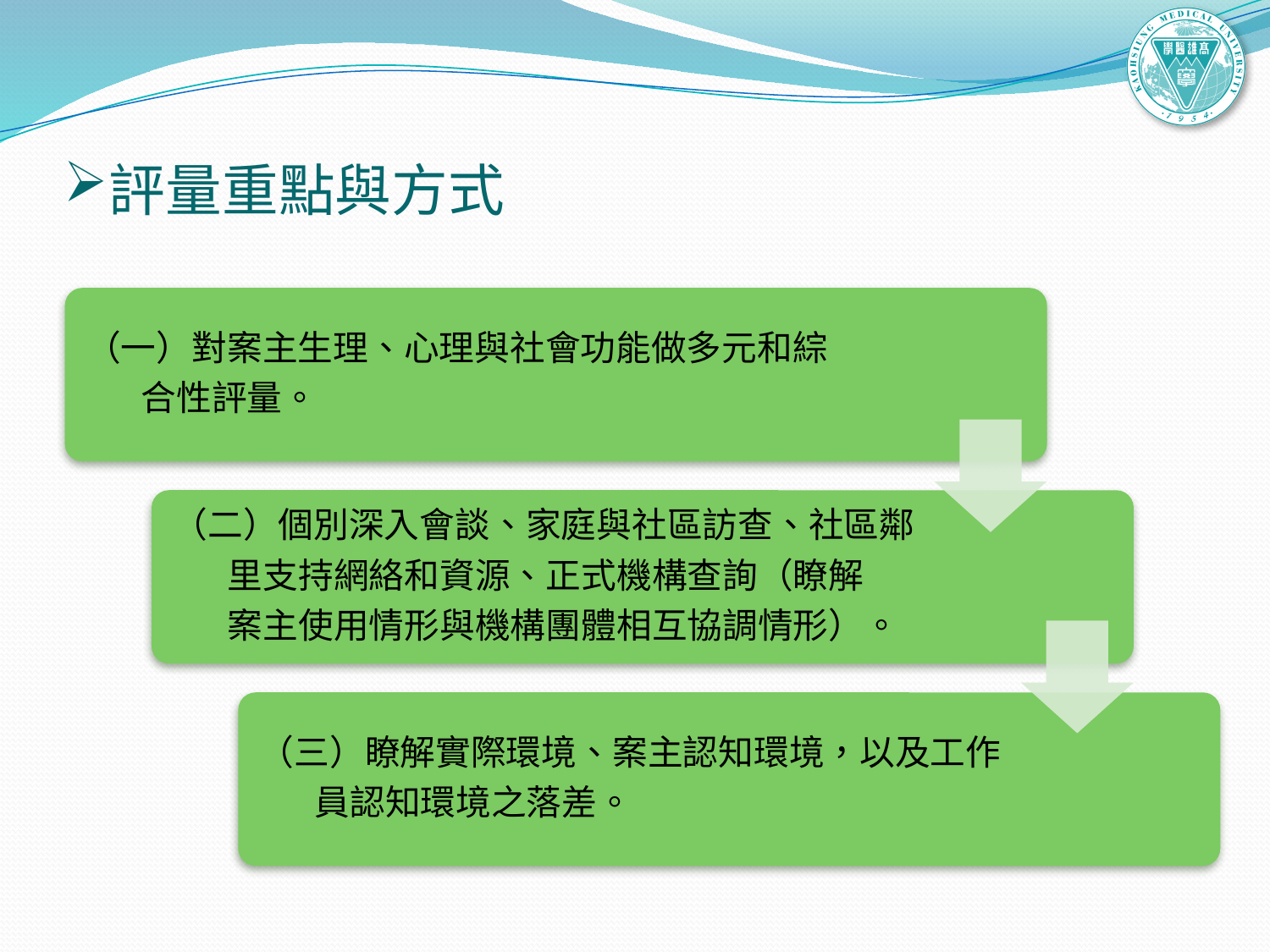

#
評量重點與方式
（一）對案主生理、心理與社會功能做多元和綜
      合性評量。
（二）個別深入會談、家庭與社區訪查、社區鄰
      里支持網絡和資源、正式機構查詢（瞭解
      案主使用情形與機構團體相互協調情形）。
（三）瞭解實際環境、案主認知環境，以及工作
      員認知環境之落差。